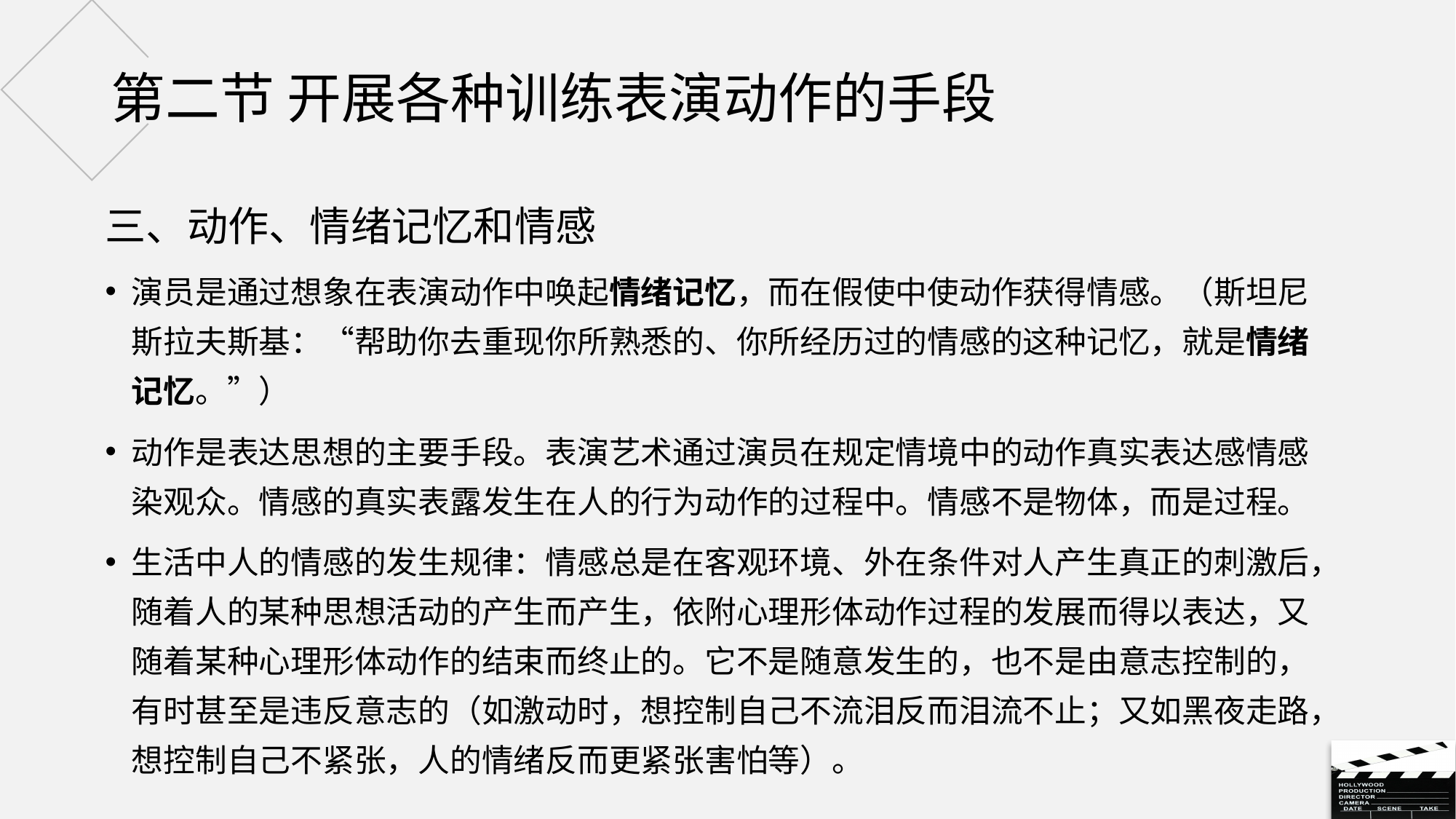

# 第二节 开展各种训练表演动作的手段
三、动作、情绪记忆和情感
演员是通过想象在表演动作中唤起情绪记忆，而在假使中使动作获得情感。（斯坦尼斯拉夫斯基：“帮助你去重现你所熟悉的、你所经历过的情感的这种记忆，就是情绪记忆。”）
动作是表达思想的主要手段。表演艺术通过演员在规定情境中的动作真实表达感情感染观众。情感的真实表露发生在人的行为动作的过程中。情感不是物体，而是过程。
生活中人的情感的发生规律：情感总是在客观环境、外在条件对人产生真正的刺激后，随着人的某种思想活动的产生而产生，依附心理形体动作过程的发展而得以表达，又随着某种心理形体动作的结束而终止的。它不是随意发生的，也不是由意志控制的，有时甚至是违反意志的（如激动时，想控制自己不流泪反而泪流不止；又如黑夜走路，想控制自己不紧张，人的情绪反而更紧张害怕等）。